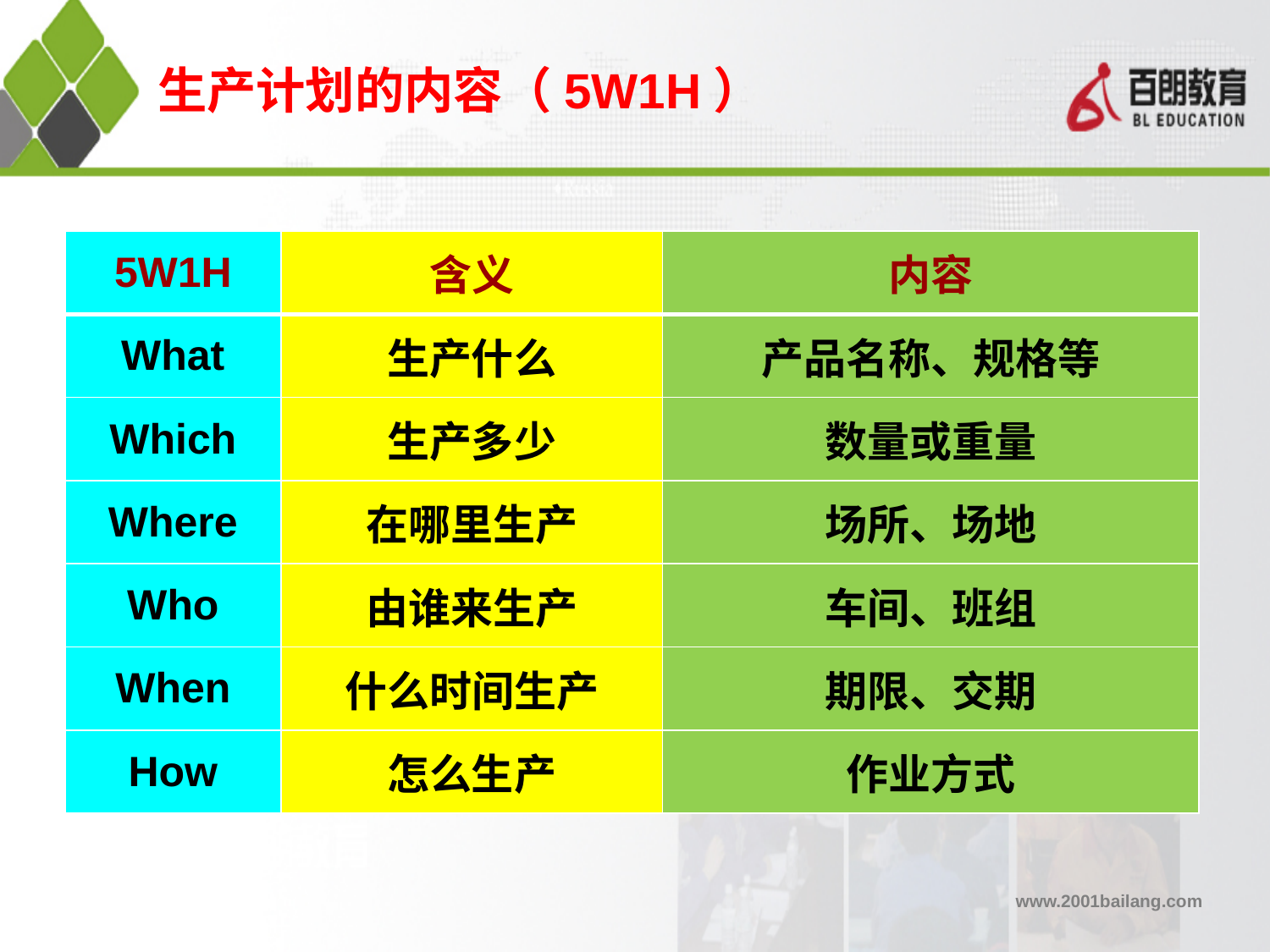

# 生产计划的内容（5W1H）
| 5W1H | 含义 | 内容 |
| --- | --- | --- |
| What | 生产什么 | 产品名称、规格等 |
| Which | 生产多少 | 数量或重量 |
| Where | 在哪里生产 | 场所、场地 |
| Who | 由谁来生产 | 车间、班组 |
| When | 什么时间生产 | 期限、交期 |
| How | 怎么生产 | 作业方式 |